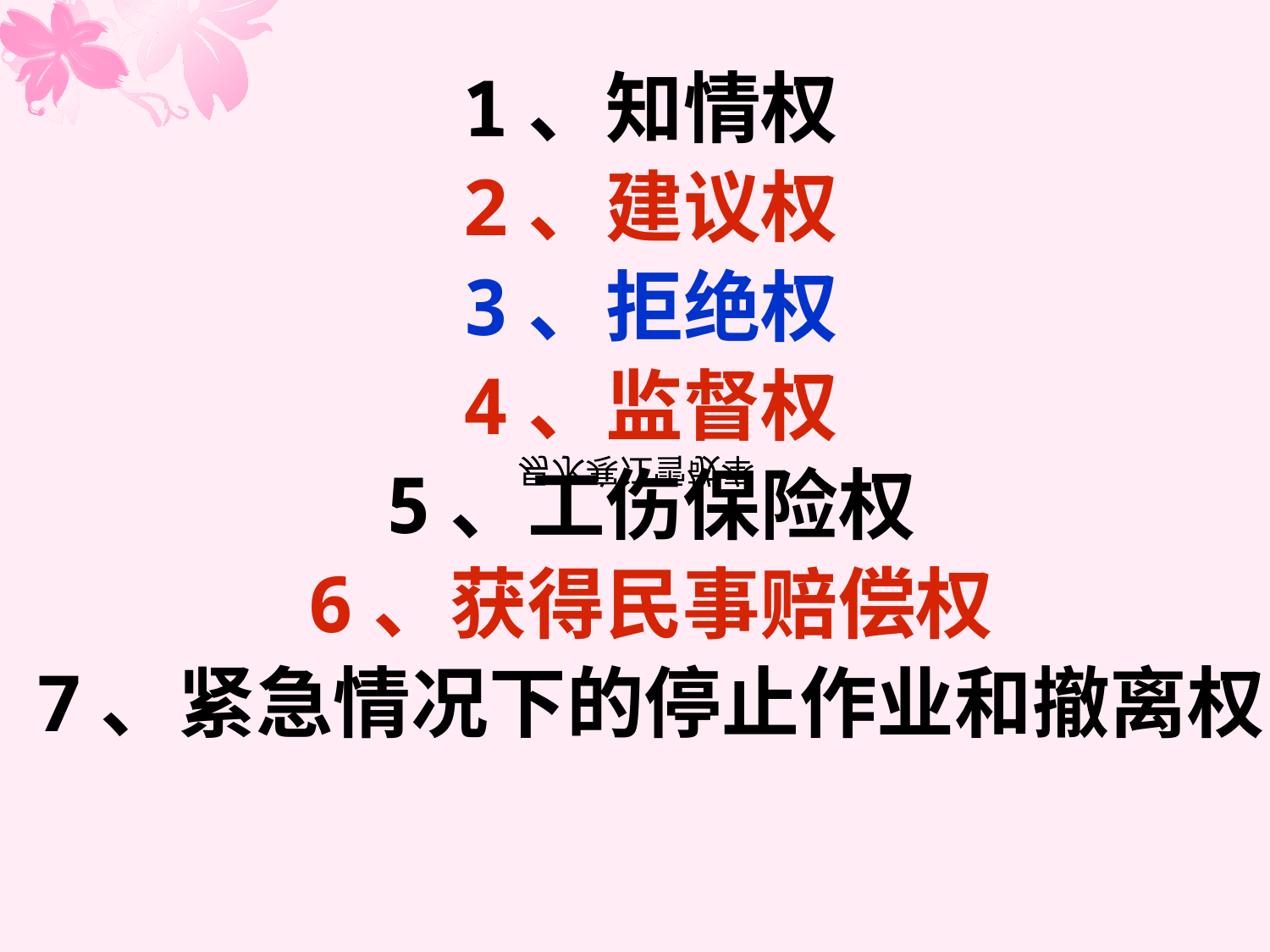

1、知情权
2、建议权
3、拒绝权
4、监督权
5、工伤保险权
6、获得民事赔偿权
7、紧急情况下的停止作业和撤离权

易水寒江雪敬奉